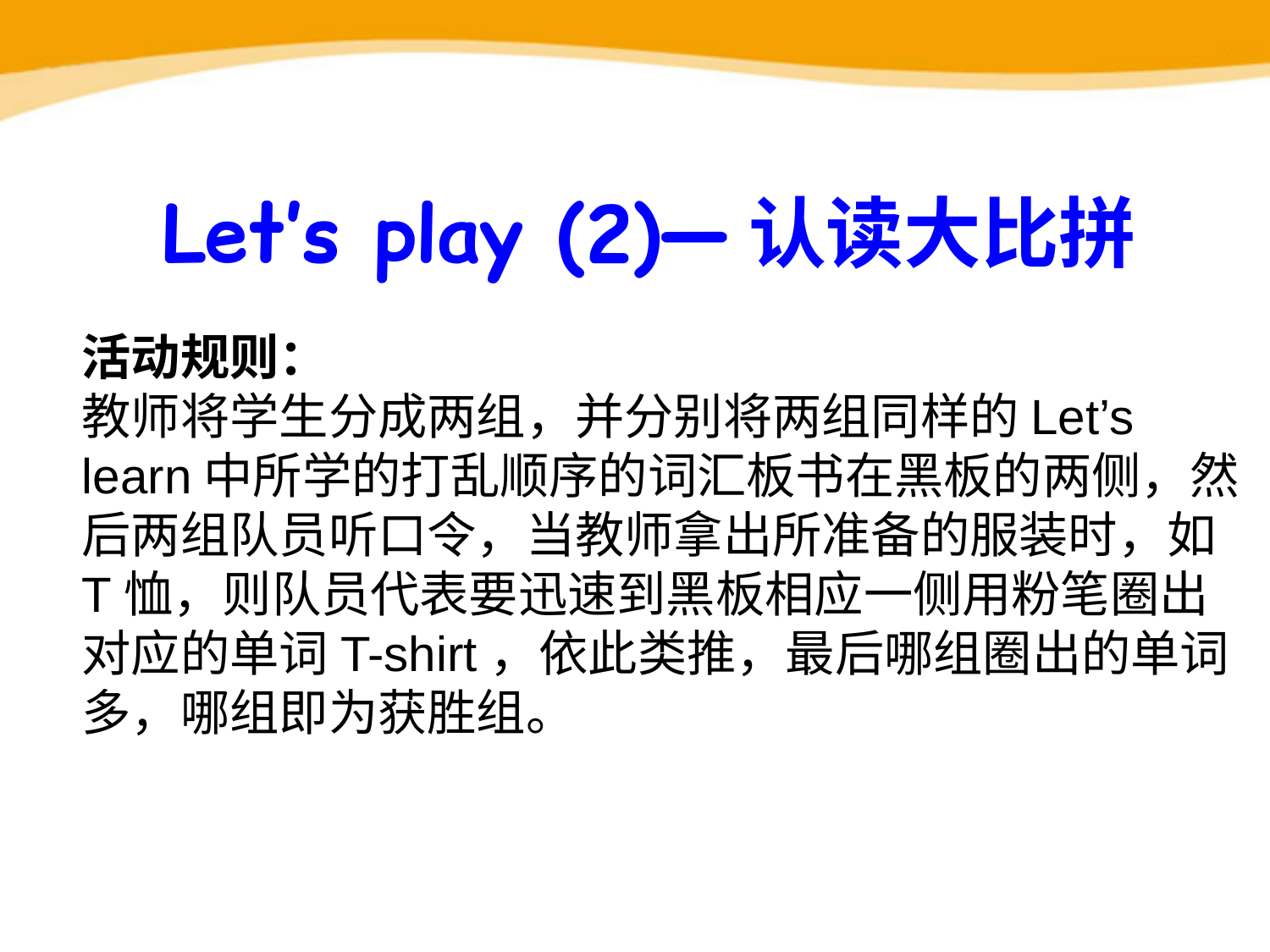

Let’s play (2)—认读大比拼

活动规则：
教师将学生分成两组，并分别将两组同样的Let’s learn中所学的打乱顺序的词汇板书在黑板的两侧，然后两组队员听口令，当教师拿出所准备的服装时，如T恤，则队员代表要迅速到黑板相应一侧用粉笔圈出对应的单词T-shirt，依此类推，最后哪组圈出的单词多，哪组即为获胜组。